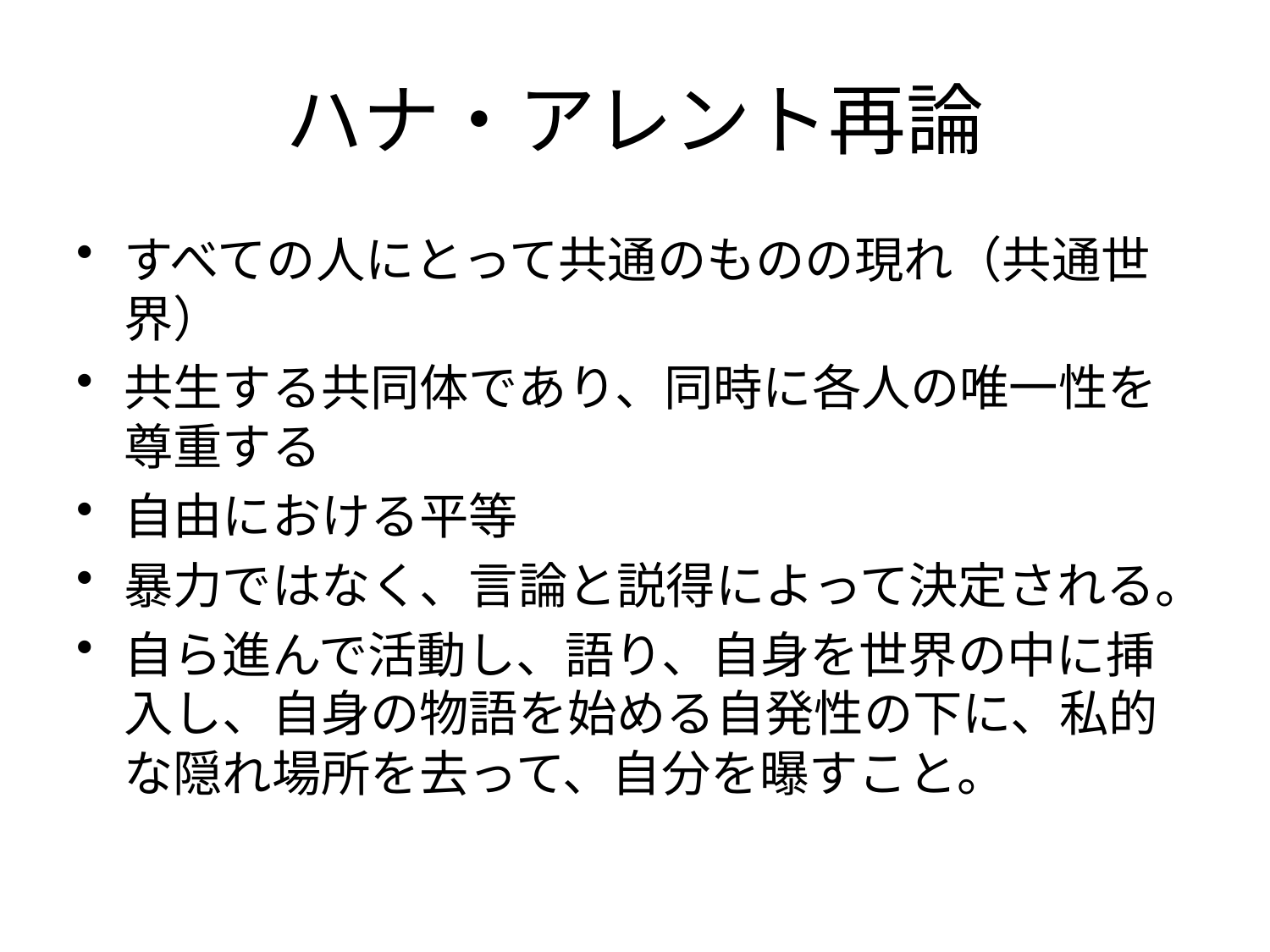

# ハナ・アレント再論
すべての人にとって共通のものの現れ（共通世界）
共生する共同体であり、同時に各人の唯一性を尊重する
自由における平等
暴力ではなく、言論と説得によって決定される。
自ら進んで活動し、語り、自身を世界の中に挿入し、自身の物語を始める自発性の下に、私的な隠れ場所を去って、自分を曝すこと。